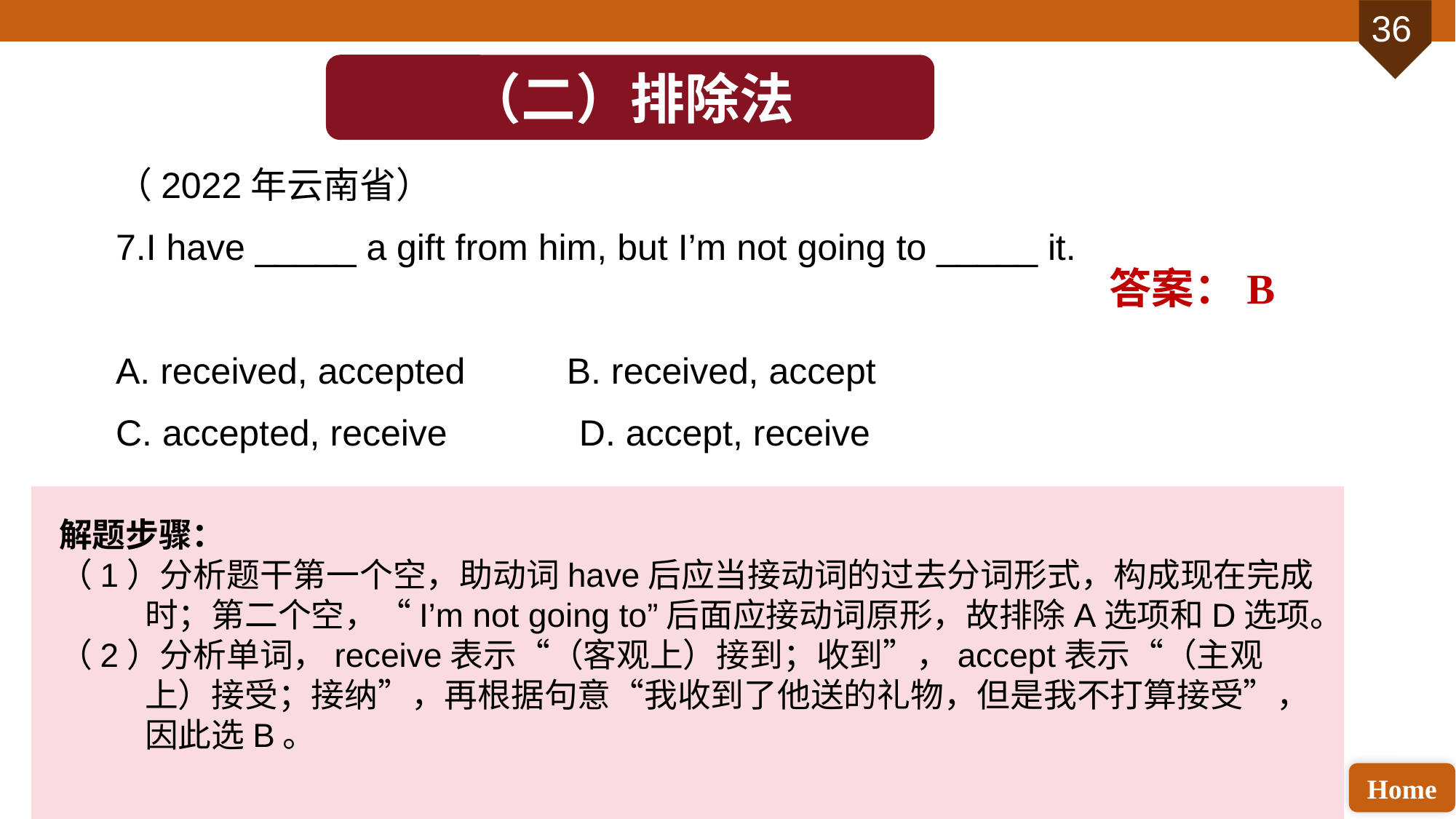

（二）排除法
（2022年云南省）
7.I have _____ a gift from him, but I’m not going to _____ it.

A. received, accepted          B. received, accept
C. accepted, receive             D. accept, receive
答案：B

解题步骤：
（1）分析题干第一个空，助动词have后应当接动词的过去分词形式，构成现在完成时；第二个空，“I’m not going to”后面应接动词原形，故排除A选项和D选项。
（2）分析单词，receive表示“（客观上）接到；收到”，accept表示“（主观上）接受；接纳”，再根据句意“我收到了他送的礼物，但是我不打算接受”，因此选B。